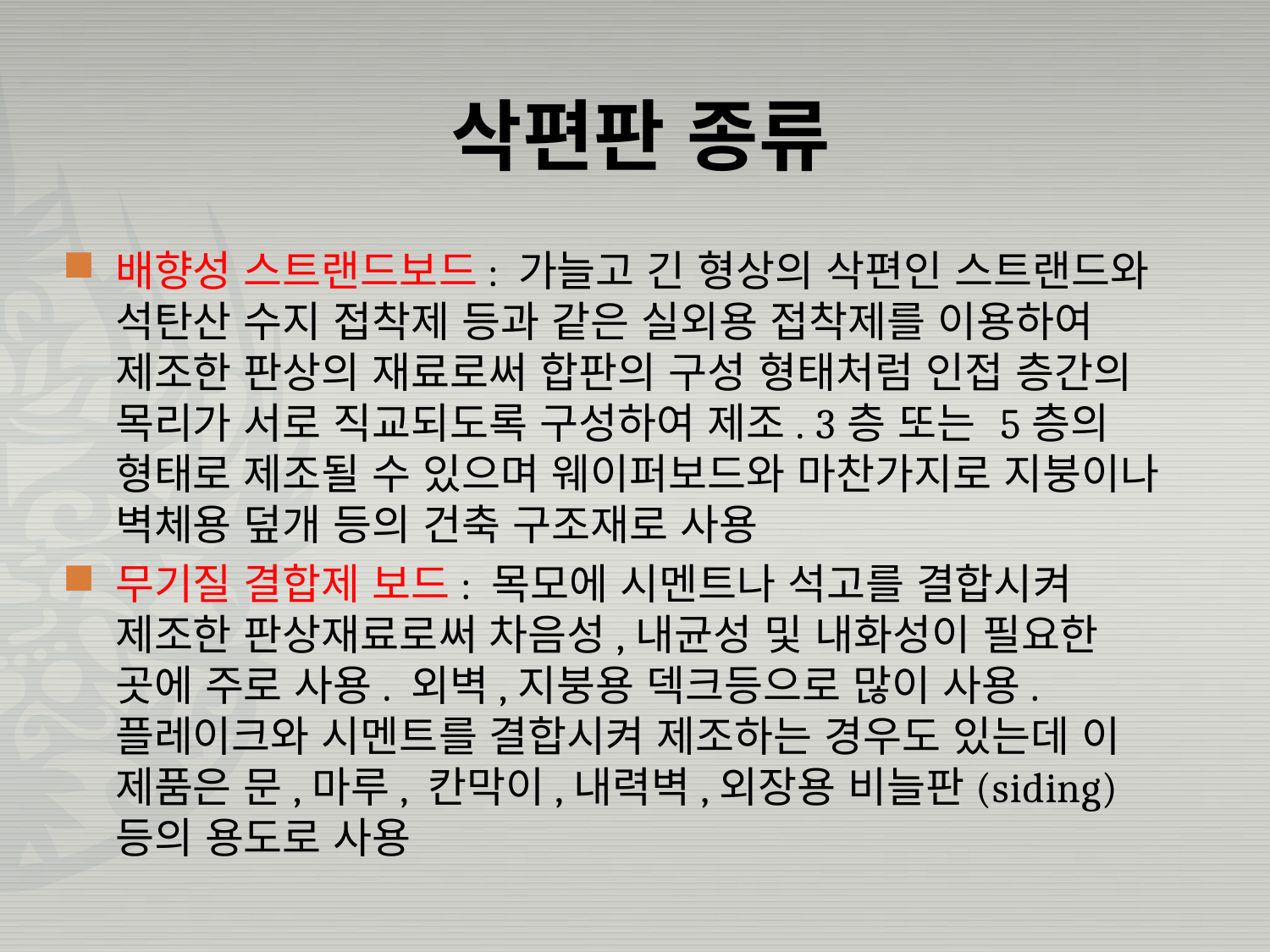

# 삭편판 종류
배향성 스트랜드보드: 가늘고 긴 형상의 삭편인 스트랜드와 석탄산 수지 접착제 등과 같은 실외용 접착제를 이용하여 제조한 판상의 재료로써 합판의 구성 형태처럼 인접 층간의 목리가 서로 직교되도록 구성하여 제조. 3층 또는 5층의 형태로 제조될 수 있으며 웨이퍼보드와 마찬가지로 지붕이나 벽체용 덮개 등의 건축 구조재로 사용
무기질 결합제 보드: 목모에 시멘트나 석고를 결합시켜 제조한 판상재료로써 차음성,내균성 및 내화성이 필요한 곳에 주로 사용. 외벽,지붕용 덱크등으로 많이 사용.플레이크와 시멘트를 결합시켜 제조하는 경우도 있는데 이 제품은 문,마루, 칸막이,내력벽,외장용 비늘판(siding)등의 용도로 사용